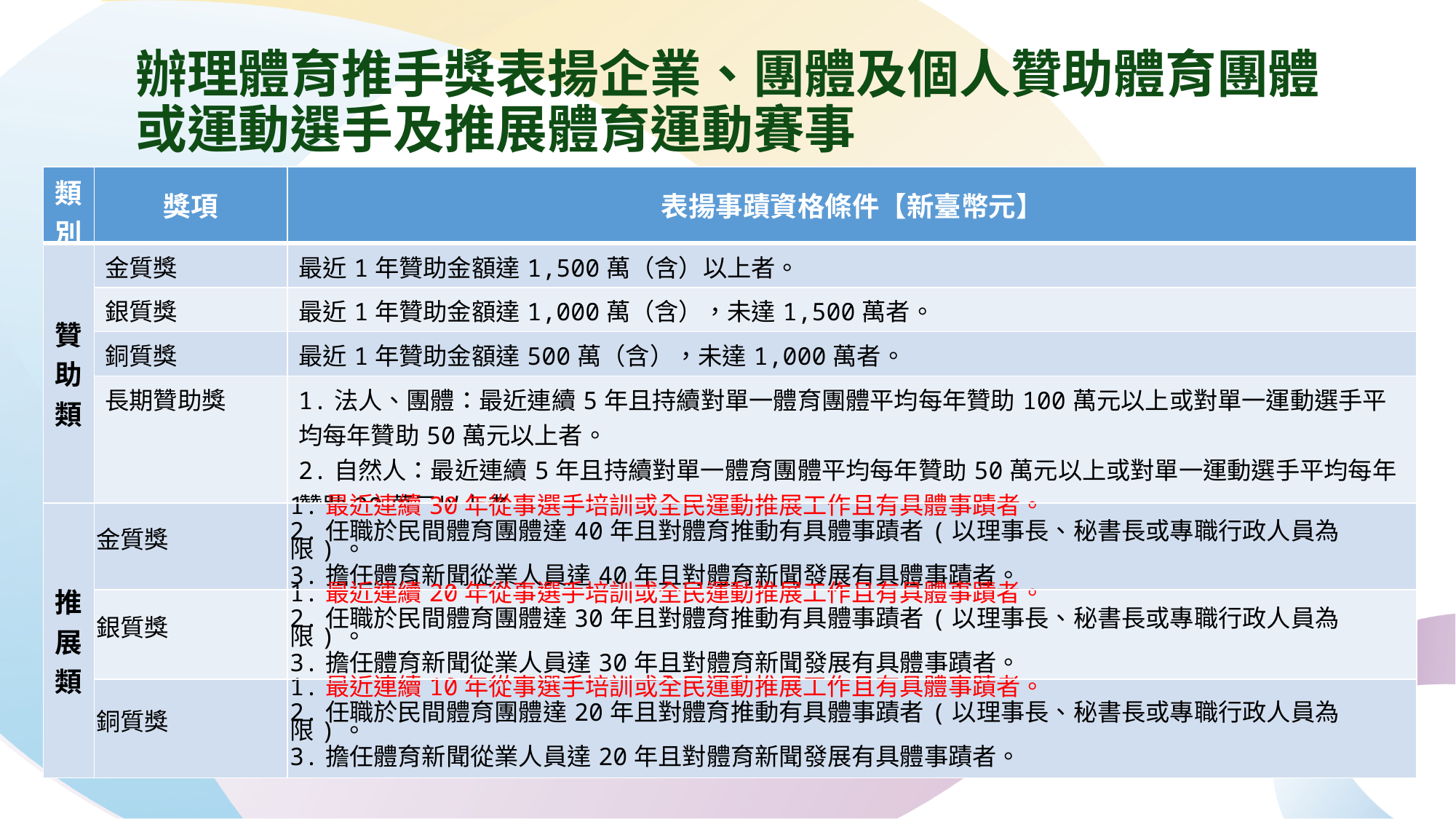

# 辦理體育推手獎表揚企業、團體及個人贊助體育團體或運動選手及推展體育運動賽事
| 類 別 | 獎項 | 表揚事蹟資格條件【新臺幣元】 |
| --- | --- | --- |
| 贊 助 類 | 金質獎 | 最近1年贊助金額達1,500萬（含）以上者。 |
|  | 銀質獎 | 最近1年贊助金額達1,000萬（含），未達1,500萬者。 |
|  | 銅質獎 | 最近1年贊助金額達500萬（含），未達1,000萬者。 |
|  | 長期贊助獎 | 1.法人、團體：最近連續5年且持續對單一體育團體平均每年贊助100萬元以上或對單一運動選手平均每年贊助50萬元以上者。 2.自然人：最近連續5年且持續對單一體育團體平均每年贊助50萬元以上或對單一運動選手平均每年贊助30萬元以上者。 |
| 推展類 | 金質獎 | 1.最近連續30年從事選手培訓或全民運動推展工作且有具體事蹟者。 2.任職於民間體育團體達40年且對體育推動有具體事蹟者(以理事長、秘書長或專職行政人員為限)。 3.擔任體育新聞從業人員達40年且對體育新聞發展有具體事蹟者。 |
|  | 銀質獎 | 1.最近連續20年從事選手培訓或全民運動推展工作且有具體事蹟者。 2.任職於民間體育團體達30年且對體育推動有具體事蹟者(以理事長、秘書長或專職行政人員為限)。 3.擔任體育新聞從業人員達30年且對體育新聞發展有具體事蹟者。 |
|  | 銅質獎 | 1.最近連續10年從事選手培訓或全民運動推展工作且有具體事蹟者。 2.任職於民間體育團體達20年且對體育推動有具體事蹟者(以理事長、秘書長或專職行政人員為限)。 3.擔任體育新聞從業人員達20年且對體育新聞發展有具體事蹟者。 |